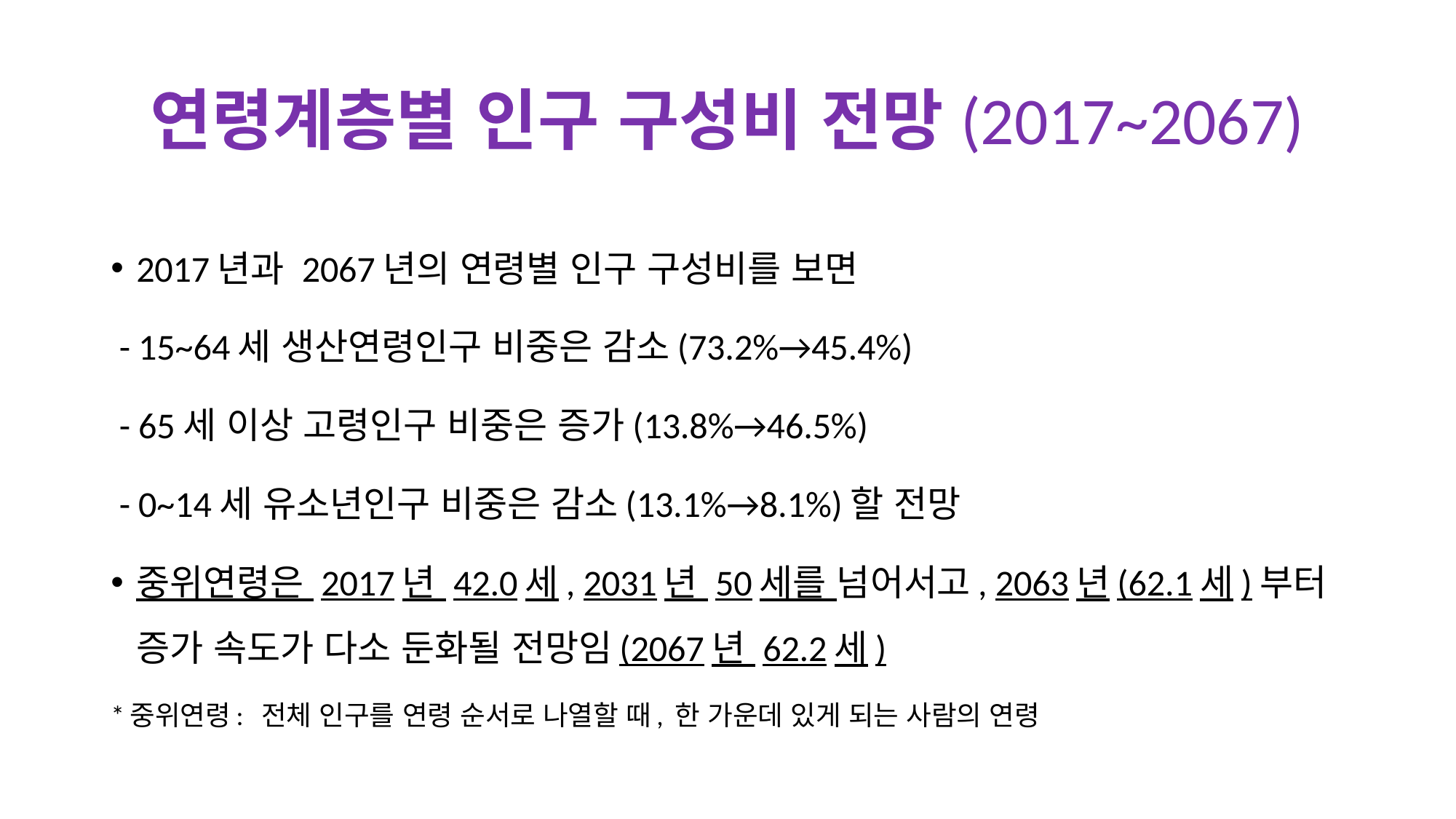

# 연령계층별 인구 구성비 전망(2017~2067)
2017년과 2067년의 연령별 인구 구성비를 보면
 - 15~64세 생산연령인구 비중은 감소(73.2%→45.4%)
 - 65세 이상 고령인구 비중은 증가(13.8%→46.5%)
 - 0~14세 유소년인구 비중은 감소(13.1%→8.1%)할 전망
중위연령은 2017년 42.0세, 2031년 50세를 넘어서고, 2063년(62.1세)부터 증가 속도가 다소 둔화될 전망임(2067년 62.2세)
*중위연령:  전체 인구를 연령 순서로 나열할 때, 한 가운데 있게 되는 사람의 연령